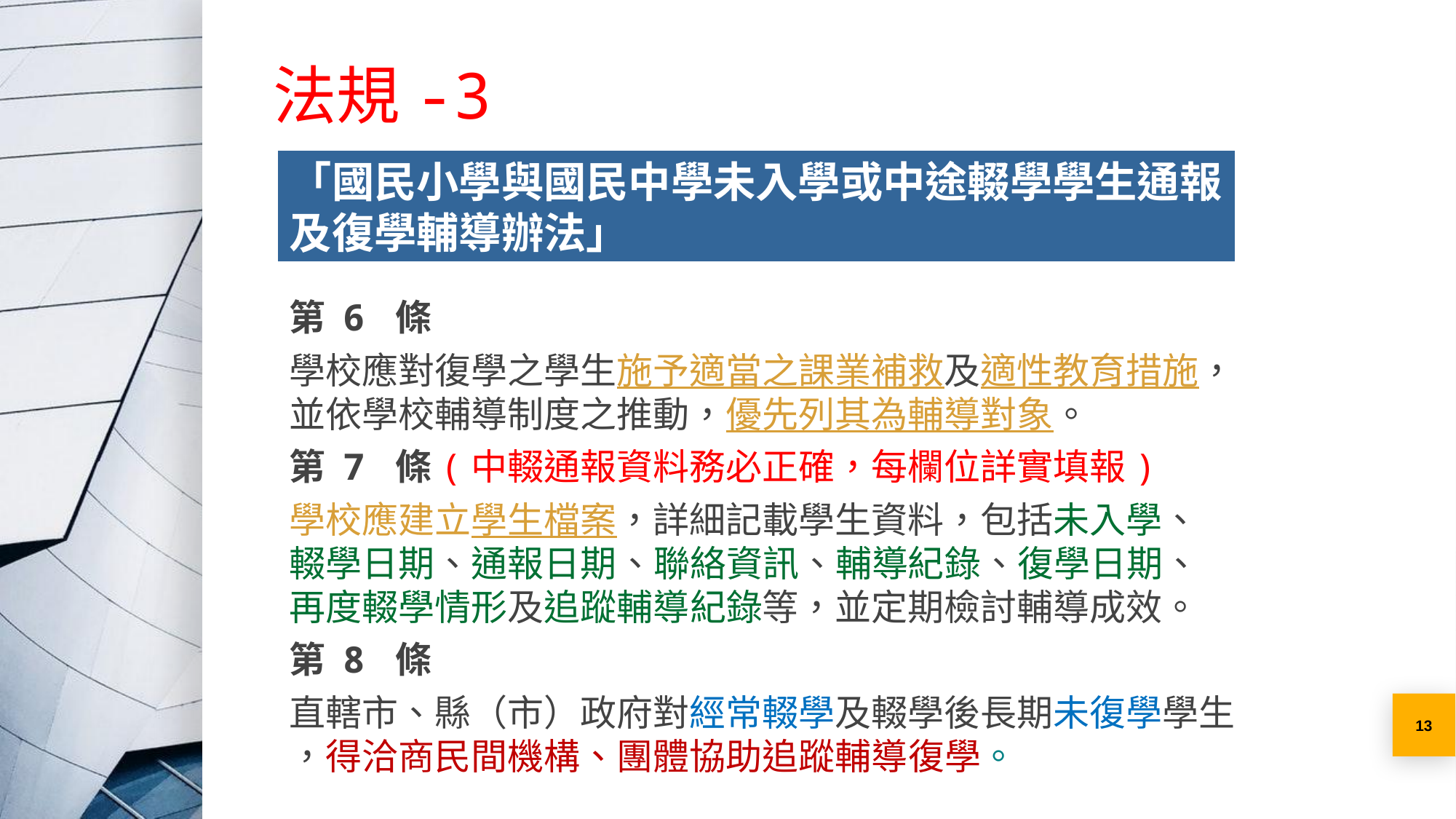

法規-3
「國民小學與國民中學未入學或中途輟學學生通報及復學輔導辦法」
第 6 條
學校應對復學之學生施予適當之課業補救及適性教育措施，
並依學校輔導制度之推動，優先列其為輔導對象。
第 7 條(中輟通報資料務必正確，每欄位詳實填報)
學校應建立學生檔案，詳細記載學生資料，包括未入學、
輟學日期、通報日期、聯絡資訊、輔導紀錄、復學日期、
再度輟學情形及追蹤輔導紀錄等，並定期檢討輔導成效。
第 8 條
直轄市、縣（市）政府對經常輟學及輟學後長期未復學學生
，得洽商民間機構、團體協助追蹤輔導復學。
13